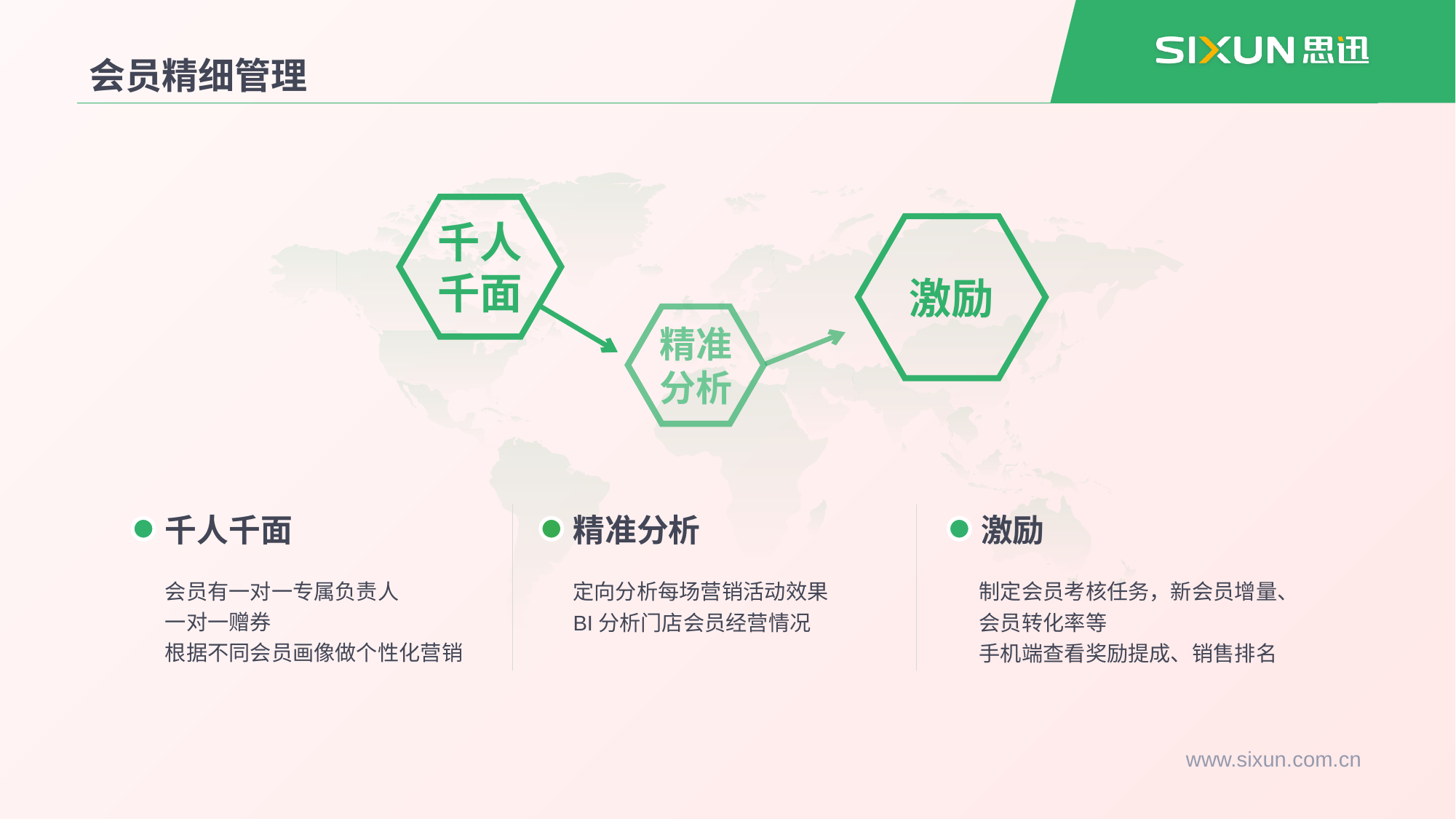

会员精细管理
千人
千面
激励
精准
分析
千人千面
精准分析
激励

会员有一对一专属负责人
一对一赠券
根据不同会员画像做个性化营销
定向分析每场营销活动效果
BI分析门店会员经营情况
制定会员考核任务，新会员增量、
会员转化率等
手机端查看奖励提成、销售排名